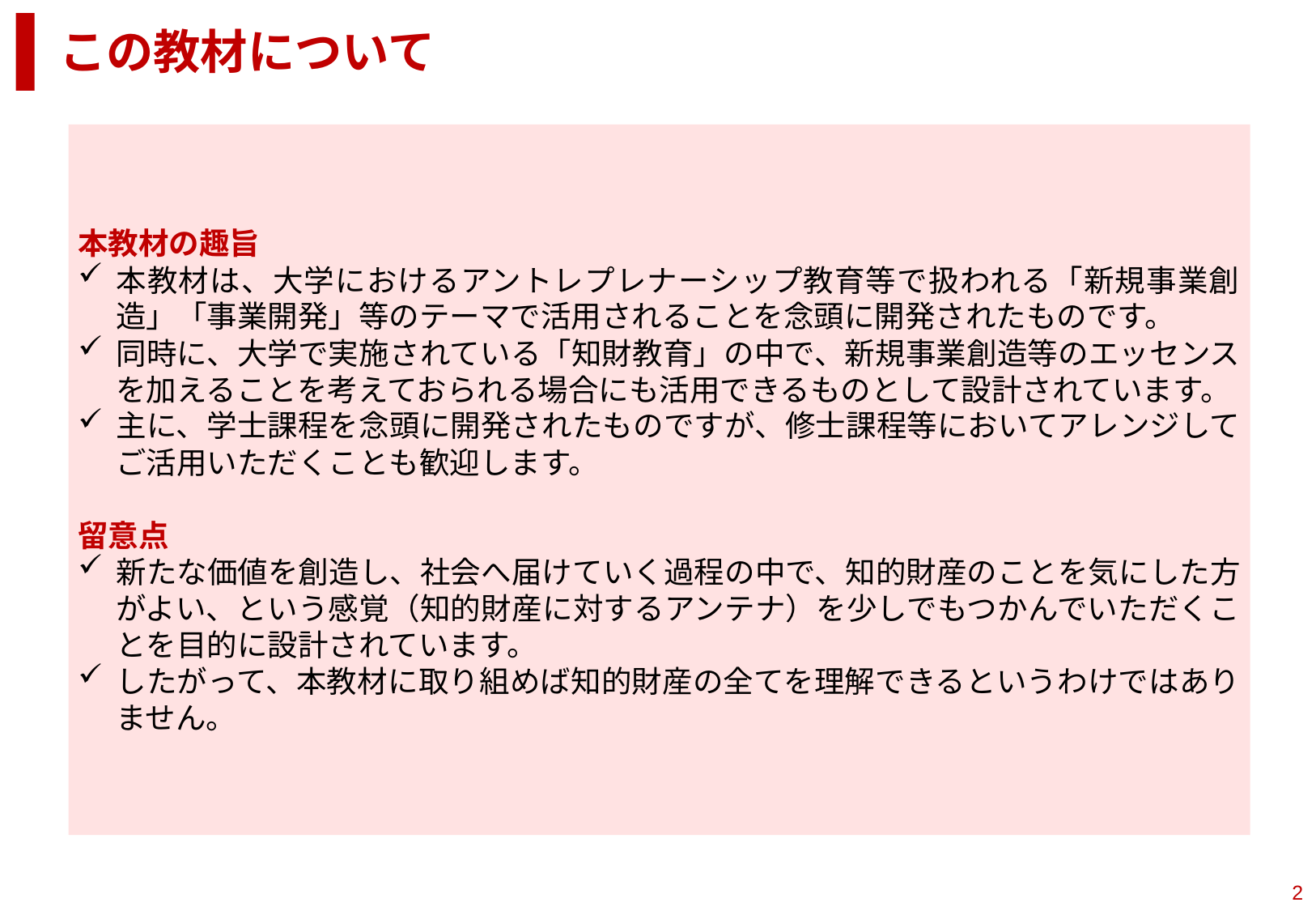

この教材について
本教材の趣旨
本教材は、大学におけるアントレプレナーシップ教育等で扱われる「新規事業創造」「事業開発」等のテーマで活用されることを念頭に開発されたものです。
同時に、大学で実施されている「知財教育」の中で、新規事業創造等のエッセンスを加えることを考えておられる場合にも活用できるものとして設計されています。
主に、学士課程を念頭に開発されたものですが、修士課程等においてアレンジしてご活用いただくことも歓迎します。

留意点
新たな価値を創造し、社会へ届けていく過程の中で、知的財産のことを気にした方がよい、という感覚（知的財産に対するアンテナ）を少しでもつかんでいただくことを目的に設計されています。
したがって、本教材に取り組めば知的財産の全てを理解できるというわけではありません。
2